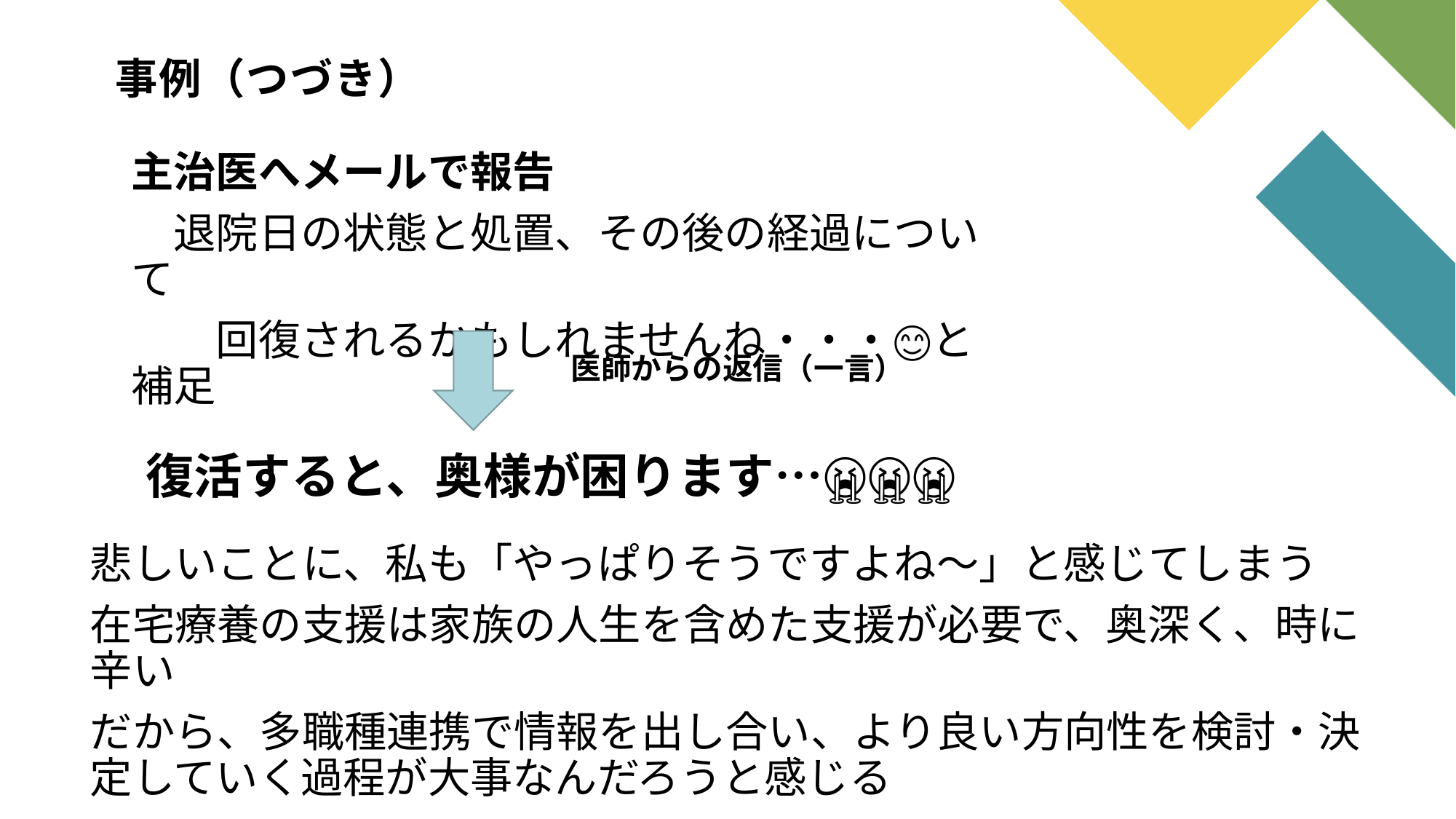

# 事例（つづき）
主治医へメールで報告
　退院日の状態と処置、その後の経過について
　　回復されるかもしれませんね・・・😊と補足

医師からの返信（一言）
復活すると、奥様が困ります…😭😭😭

悲しいことに、私も「やっぱりそうですよね～」と感じてしまう
在宅療養の支援は家族の人生を含めた支援が必要で、奥深く、時に辛い
だから、多職種連携で情報を出し合い、より良い方向性を検討・決定していく過程が大事なんだろうと感じる